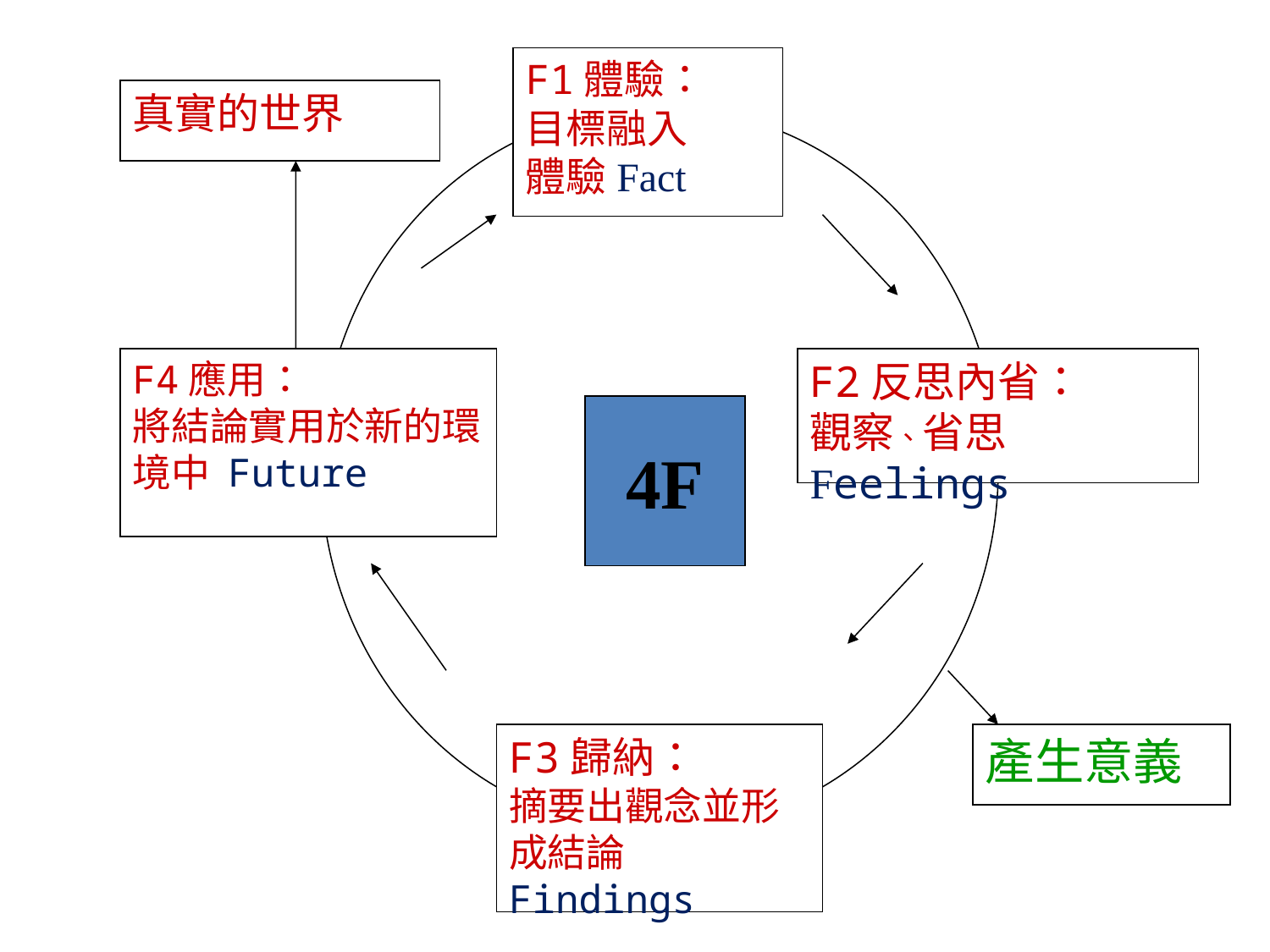

F1體驗：
目標融入
體驗Fact

真實的世界

F4應用：
將結論實用於新的環境中 Future

F2反思內省：
觀察、省思Feelings

F3歸納：
摘要出觀念並形成結論 Findings
產生意義
4F